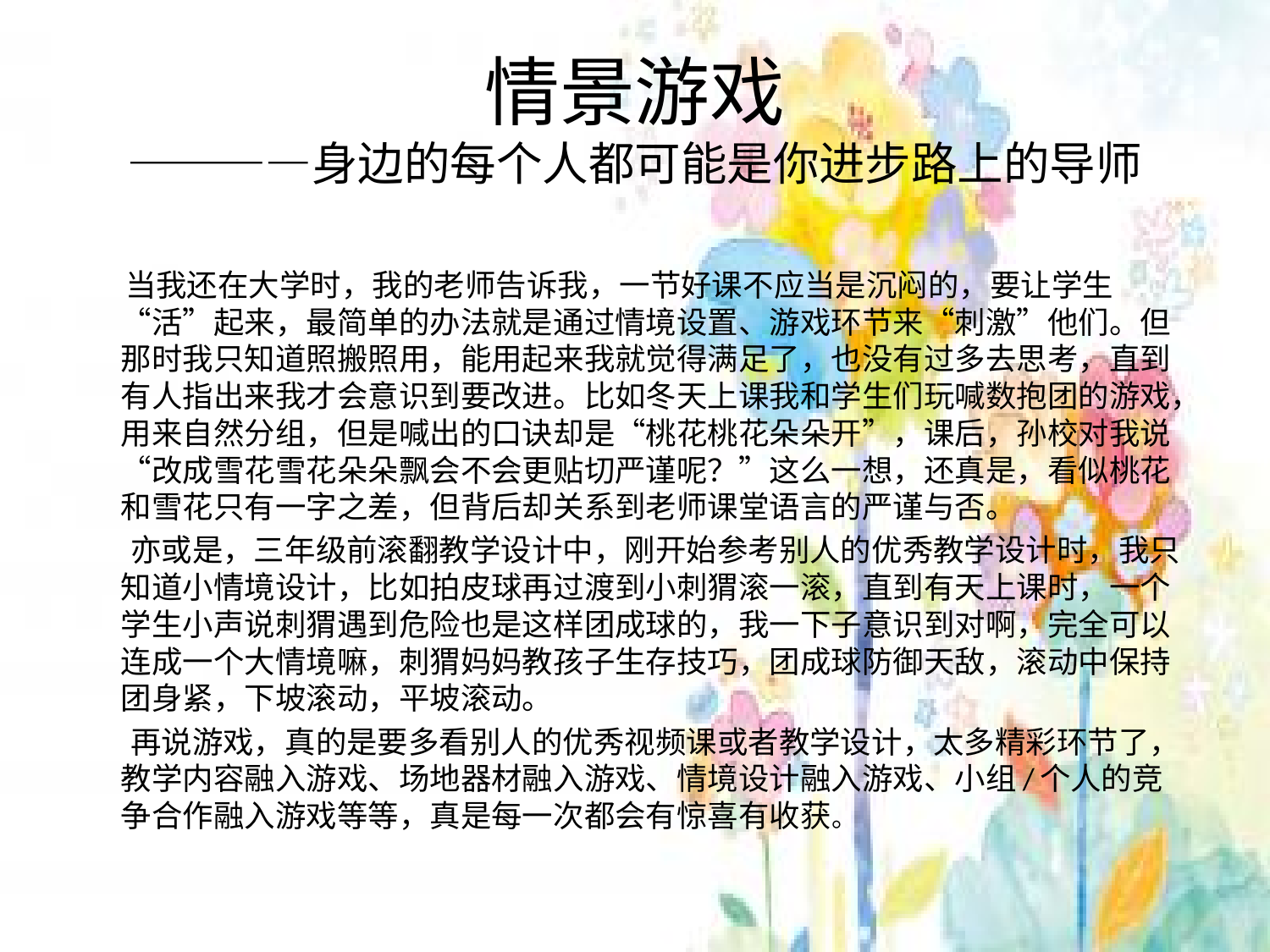

# 情景游戏 ————身边的每个人都可能是你进步路上的导师

       当我还在大学时，我的老师告诉我，一节好课不应当是沉闷的，要让学生“活”起来，最简单的办法就是通过情境设置、游戏环节来“刺激”他们。但那时我只知道照搬照用，能用起来我就觉得满足了，也没有过多去思考，直到有人指出来我才会意识到要改进。比如冬天上课我和学生们玩喊数抱团的游戏，用来自然分组，但是喊出的口诀却是“桃花桃花朵朵开”，课后，孙校对我说“改成雪花雪花朵朵飘会不会更贴切严谨呢？”这么一想，还真是，看似桃花和雪花只有一字之差，但背后却关系到老师课堂语言的严谨与否。
       亦或是，三年级前滚翻教学设计中，刚开始参考别人的优秀教学设计时，我只知道小情境设计，比如拍皮球再过渡到小刺猬滚一滚，直到有天上课时，一个学生小声说刺猬遇到危险也是这样团成球的，我一下子意识到对啊，完全可以连成一个大情境嘛，刺猬妈妈教孩子生存技巧，团成球防御天敌，滚动中保持团身紧，下坡滚动，平坡滚动。
       再说游戏，真的是要多看别人的优秀视频课或者教学设计，太多精彩环节了，教学内容融入游戏、场地器材融入游戏、情境设计融入游戏、小组/个人的竞争合作融入游戏等等，真是每一次都会有惊喜有收获。